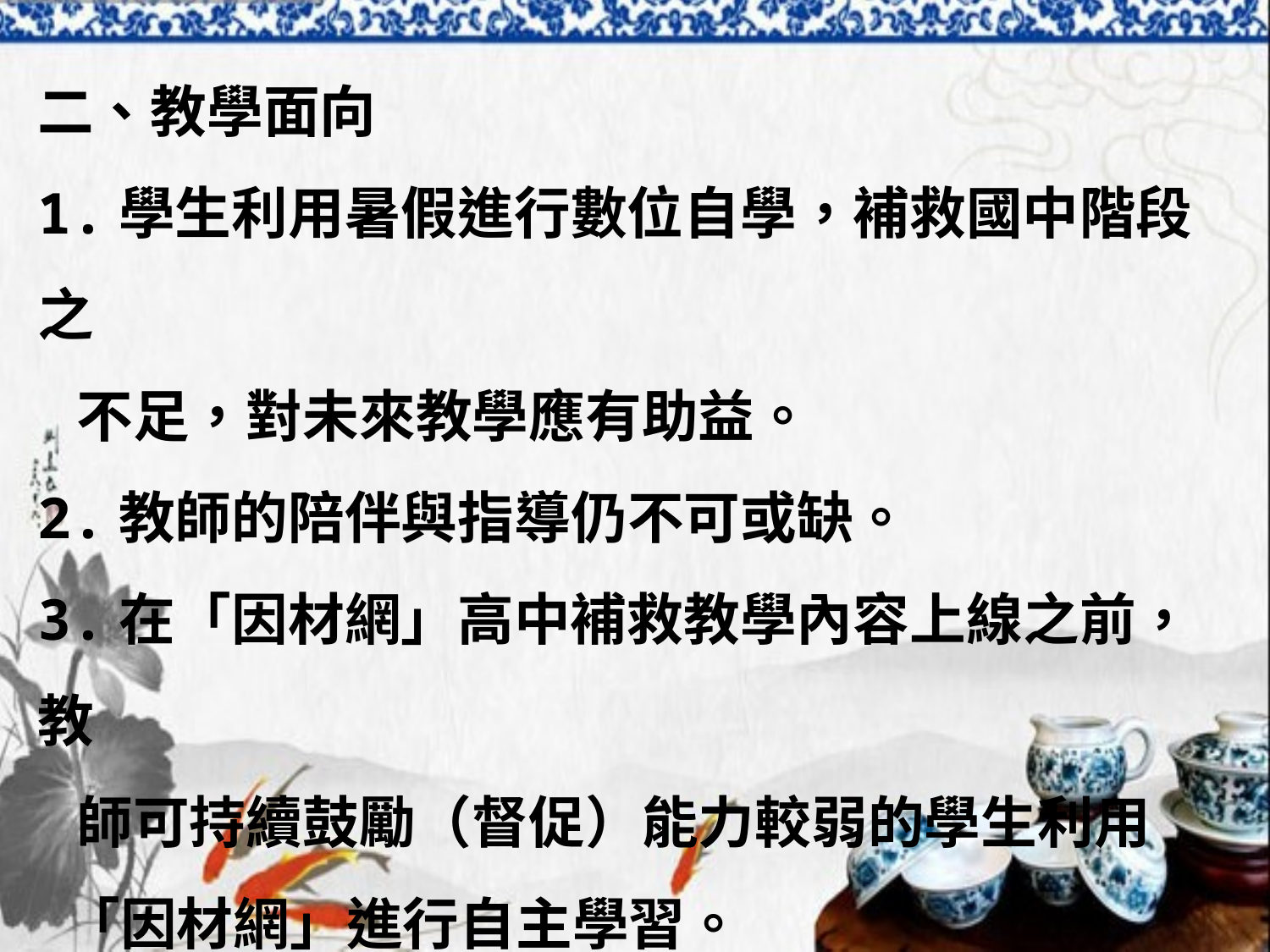

二、教學面向
1.學生利用暑假進行數位自學，補救國中階段之
  不足，對未來教學應有助益。
2.教師的陪伴與指導仍不可或缺。
3.在「因材網」高中補救教學內容上線之前，教
  師可持續鼓勵（督促）能力較弱的學生利用
 「因材網」進行自主學習。